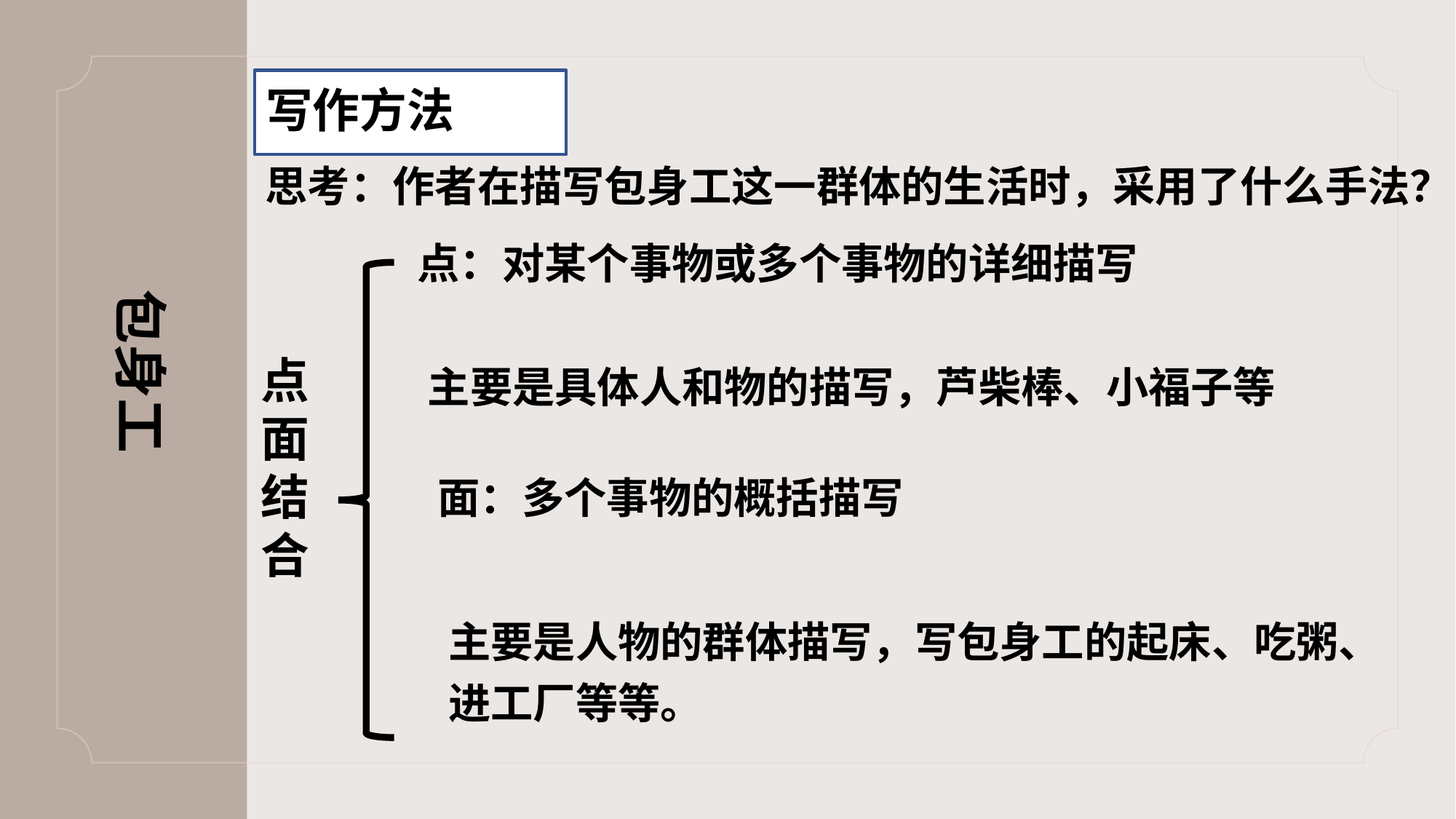

# 写作方法
思考：作者在描写包身工这一群体的生活时，采用了什么手法？
点：对某个事物或多个事物的详细描写

包身工
点
面
结
合
主要是具体人和物的描写，芦柴棒、小福子等
面：多个事物的概括描写
主要是人物的群体描写，写包身工的起床、吃粥、进工厂等等。